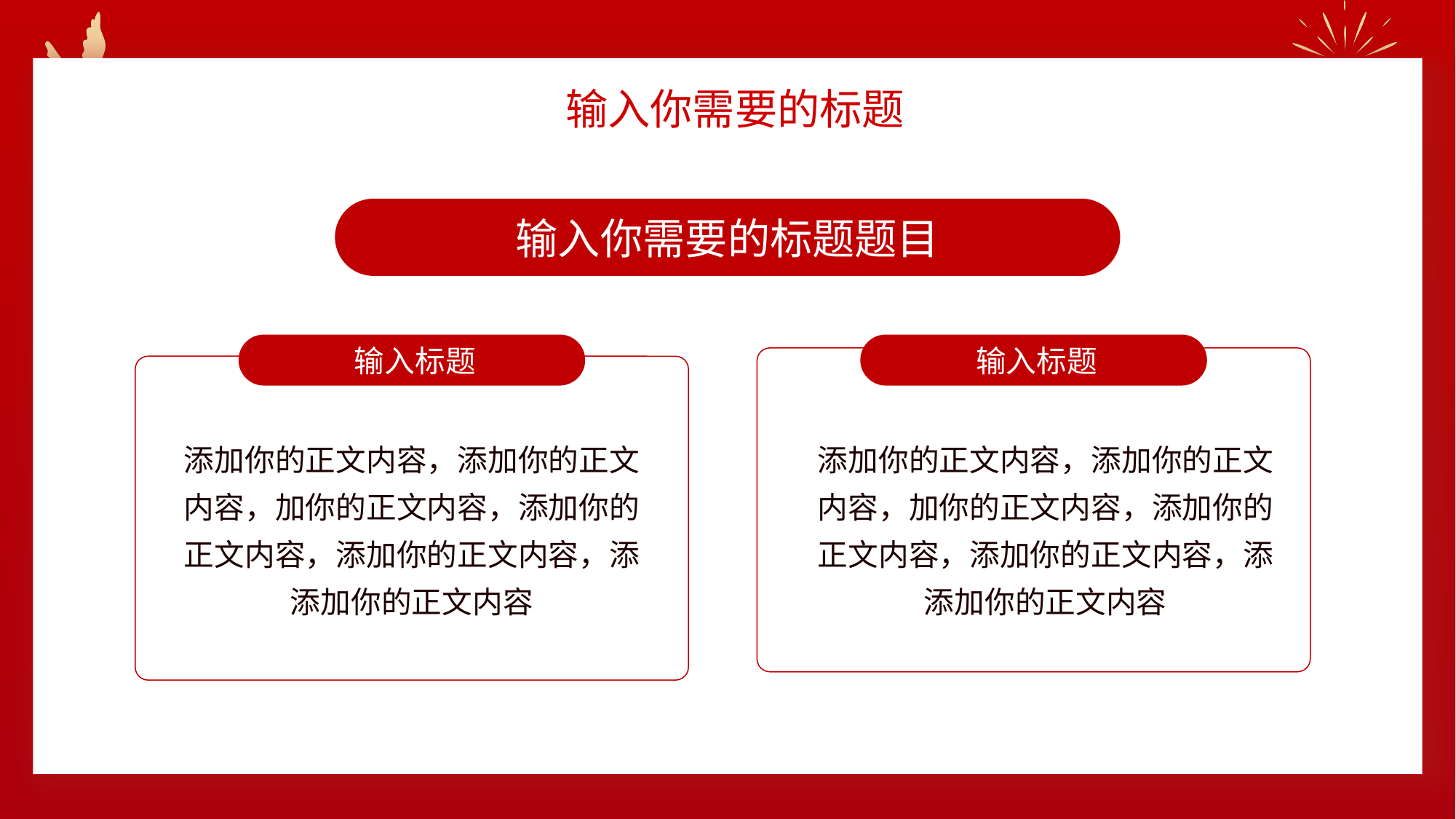

输入你需要的标题
输入你需要的标题题目

输入标题

输入标题

添加你的正文内容，添加你的正文内容，加你的正文内容，添加你的正文内容，添加你的正文内容，添添加你的正文内容
添加你的正文内容，添加你的正文内容，加你的正文内容，添加你的正文内容，添加你的正文内容，添添加你的正文内容